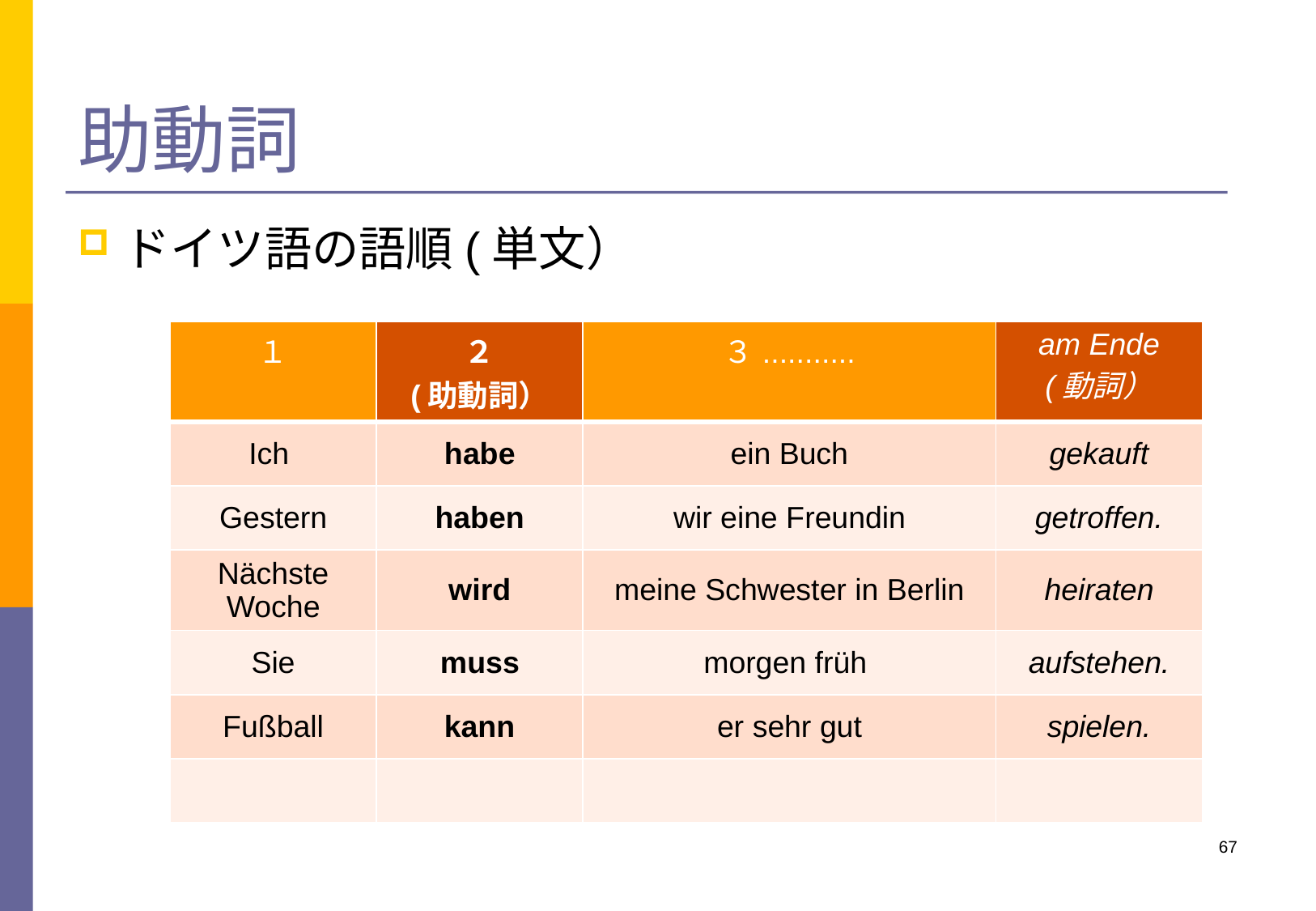

# 助動詞
ドイツ語の語順(単文）

| １ | ２ (助動詞） | ３........... | am Ende (動詞） |
| --- | --- | --- | --- |
| Ich | habe | ein Buch | gekauft |
| Gestern | haben | wir eine Freundin | getroffen. |
| Nächste Woche | wird | meine Schwester in Berlin | heiraten |
| Sie | muss | morgen früh | aufstehen. |
| Fußball | kann | er sehr gut | spielen. |
|  |  |  |  |
67